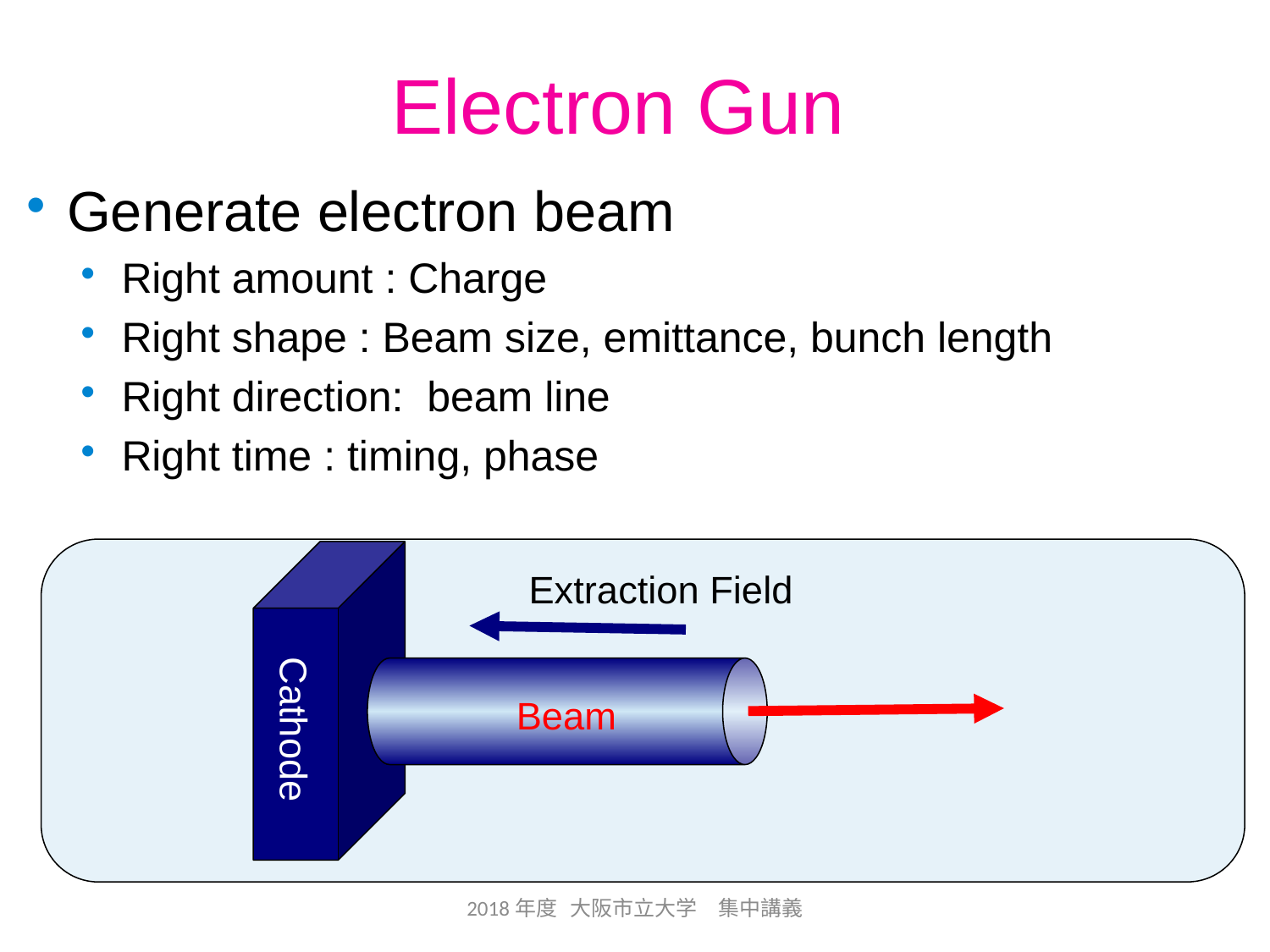

# Electron Gun
Generate electron beam
Right amount : Charge
Right shape : Beam size, emittance, bunch length
Right direction:  beam line
Right time : timing, phase

Extraction Field

3.2nC
Beam
Cathode

2018年度  大阪市立大学　集中講義